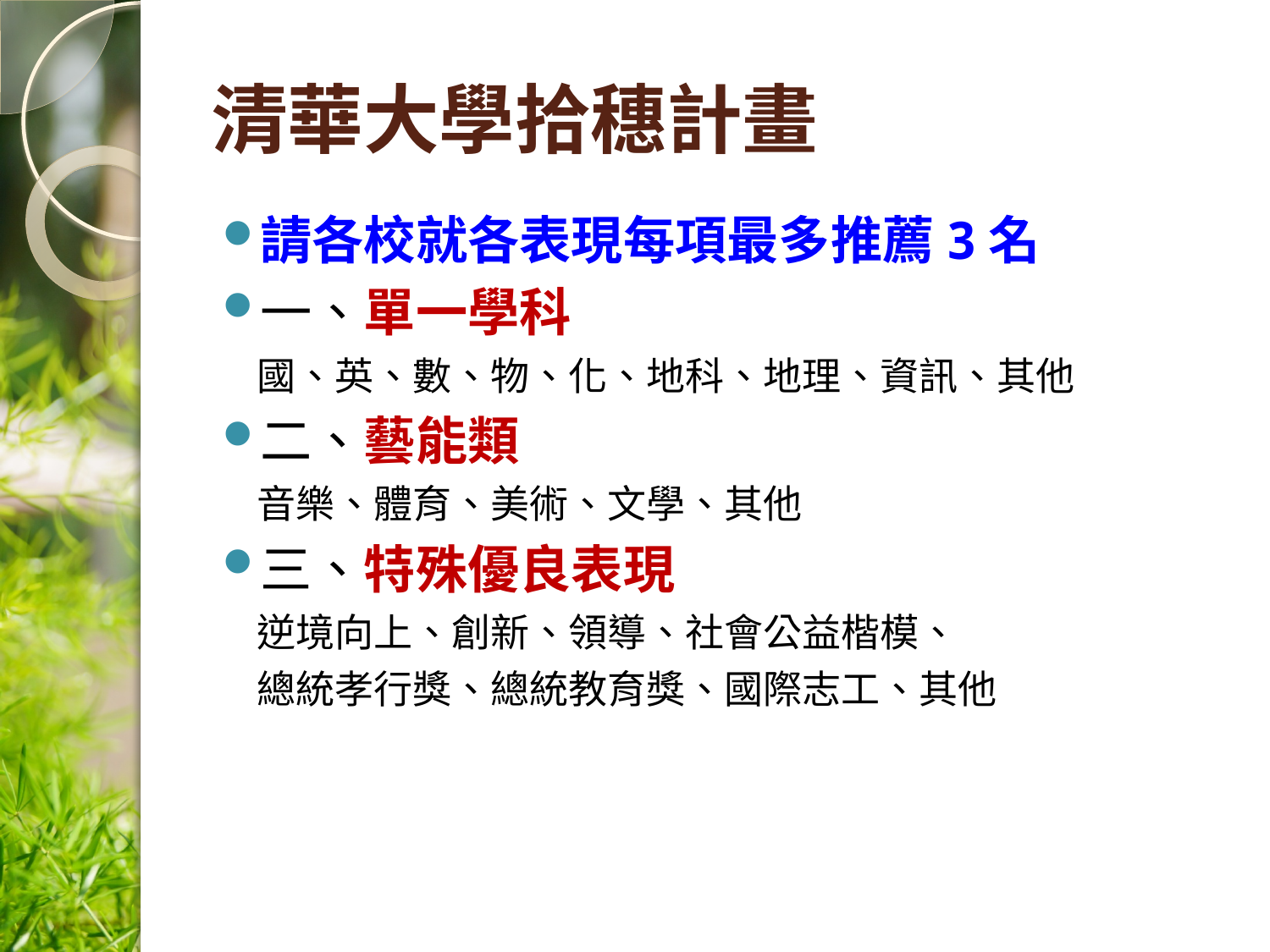

# 清華大學拾穗計畫
請各校就各表現每項最多推薦3名
一、單一學科
   國、英、數、物、化、地科、地理、資訊、其他
二、藝能類
   音樂、體育、美術、文學、其他
三、特殊優良表現
   逆境向上、創新、領導、社會公益楷模、
   總統孝行獎、總統教育獎、國際志工、其他